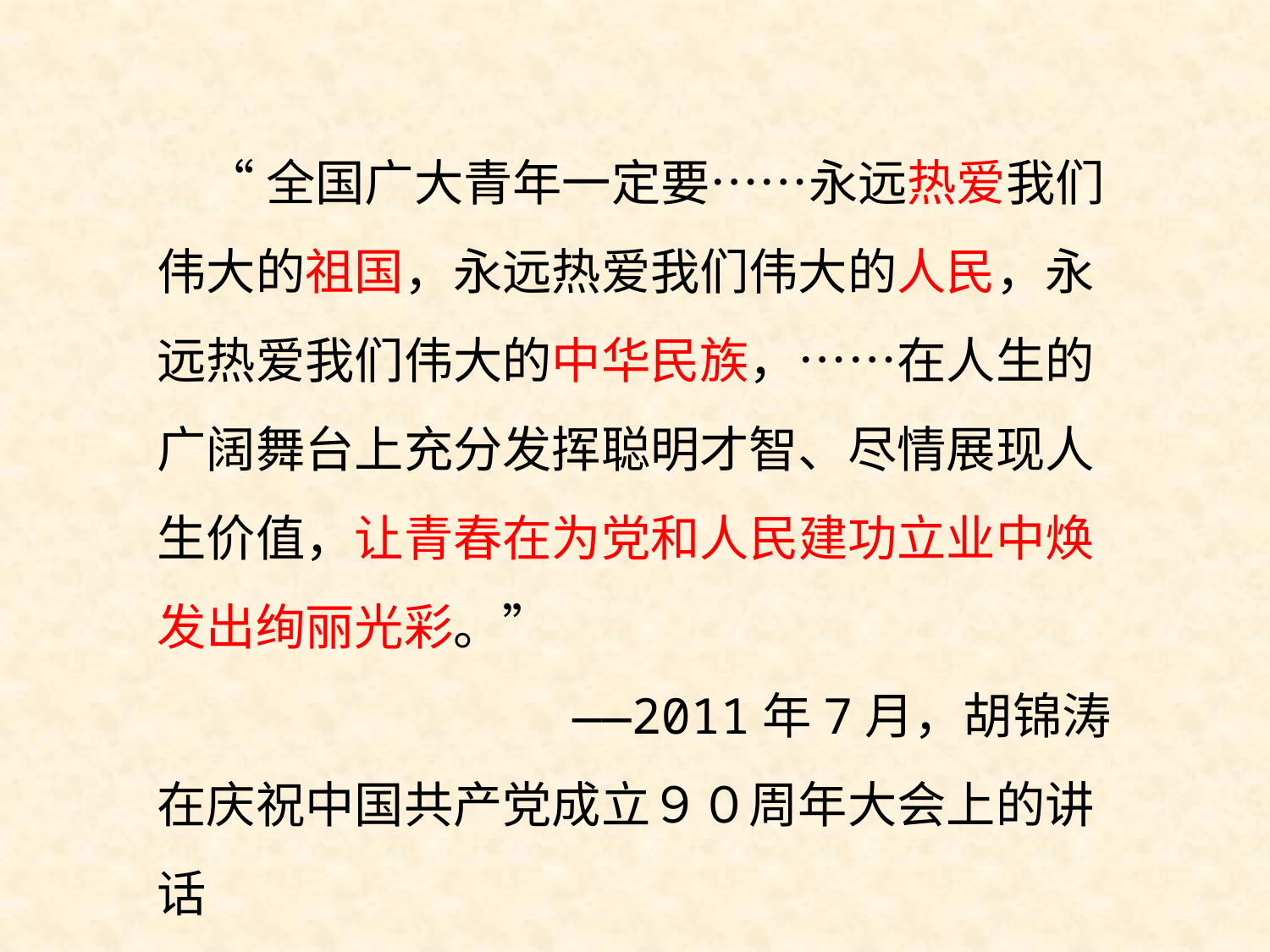

“全国广大青年一定要……永远热爱我们伟大的祖国，永远热爱我们伟大的人民，永远热爱我们伟大的中华民族，……在人生的广阔舞台上充分发挥聪明才智、尽情展现人生价值，让青春在为党和人民建功立业中焕发出绚丽光彩。”
              ——2011年7月，胡锦涛在庆祝中国共产党成立９０周年大会上的讲话
87